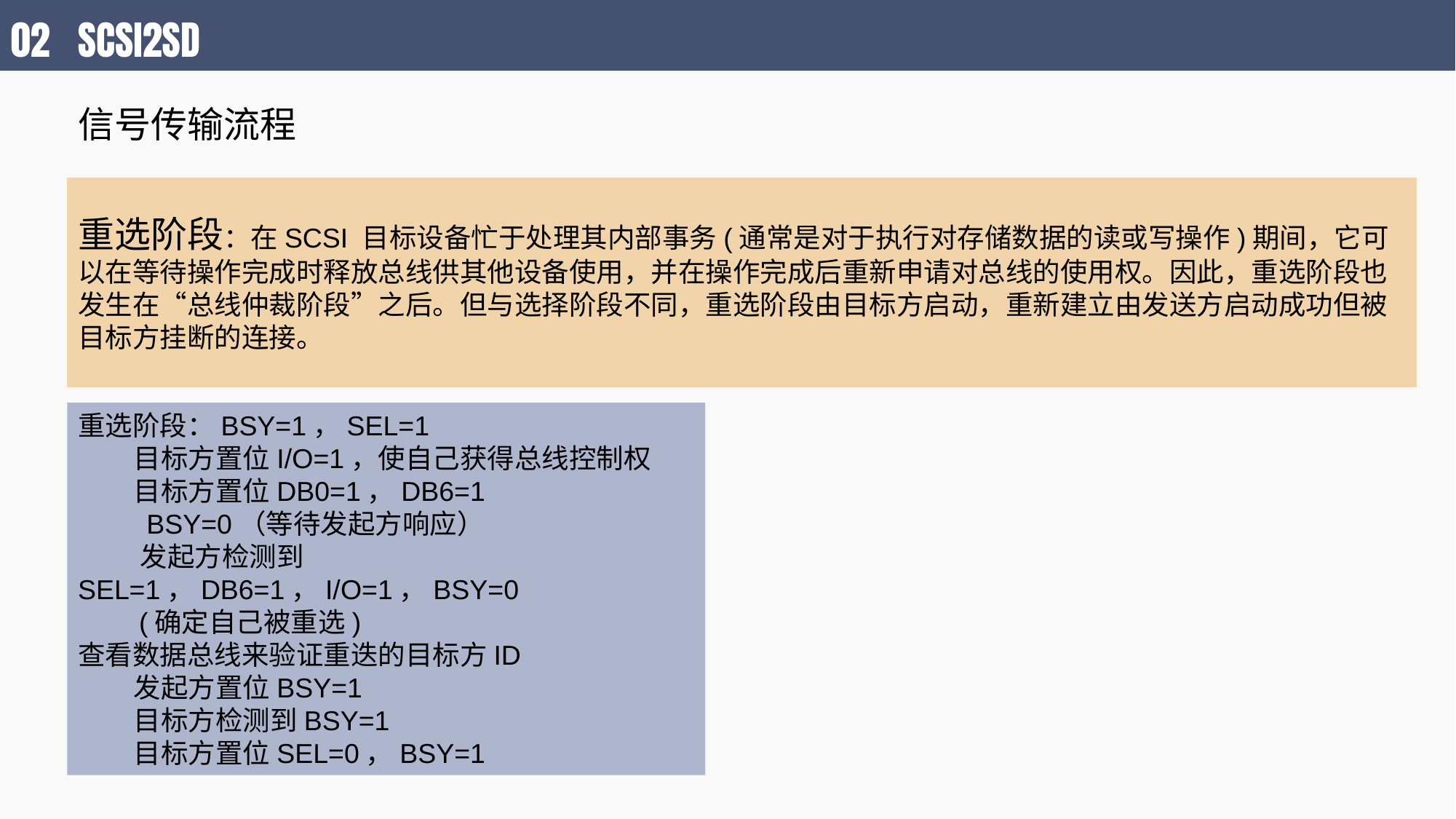

02   SCSI2SD

信号传输流程
重选阶段：在SCSI 目标设备忙于处理其内部事务(通常是对于执行对存储数据的读或写操作)期间，它可以在等待操作完成时释放总线供其他设备使用，并在操作完成后重新申请对总线的使用权。因此，重选阶段也发生在“总线仲裁阶段”之后。但与选择阶段不同，重选阶段由目标方启动，重新建立由发送方启动成功但被目标方挂断的连接。
重选阶段：BSY=1，SEL=1
        目标方置位I/O=1，使自己获得总线控制权
        目标方置位DB0=1，DB6=1
         BSY=0（等待发起方响应）
         发起方检测到
SEL=1，DB6=1，I/O=1，BSY=0
        (确定自己被重选)
查看数据总线来验证重迭的目标方ID
        发起方置位BSY=1
        目标方检测到BSY=1
        目标方置位SEL=0，BSY=1